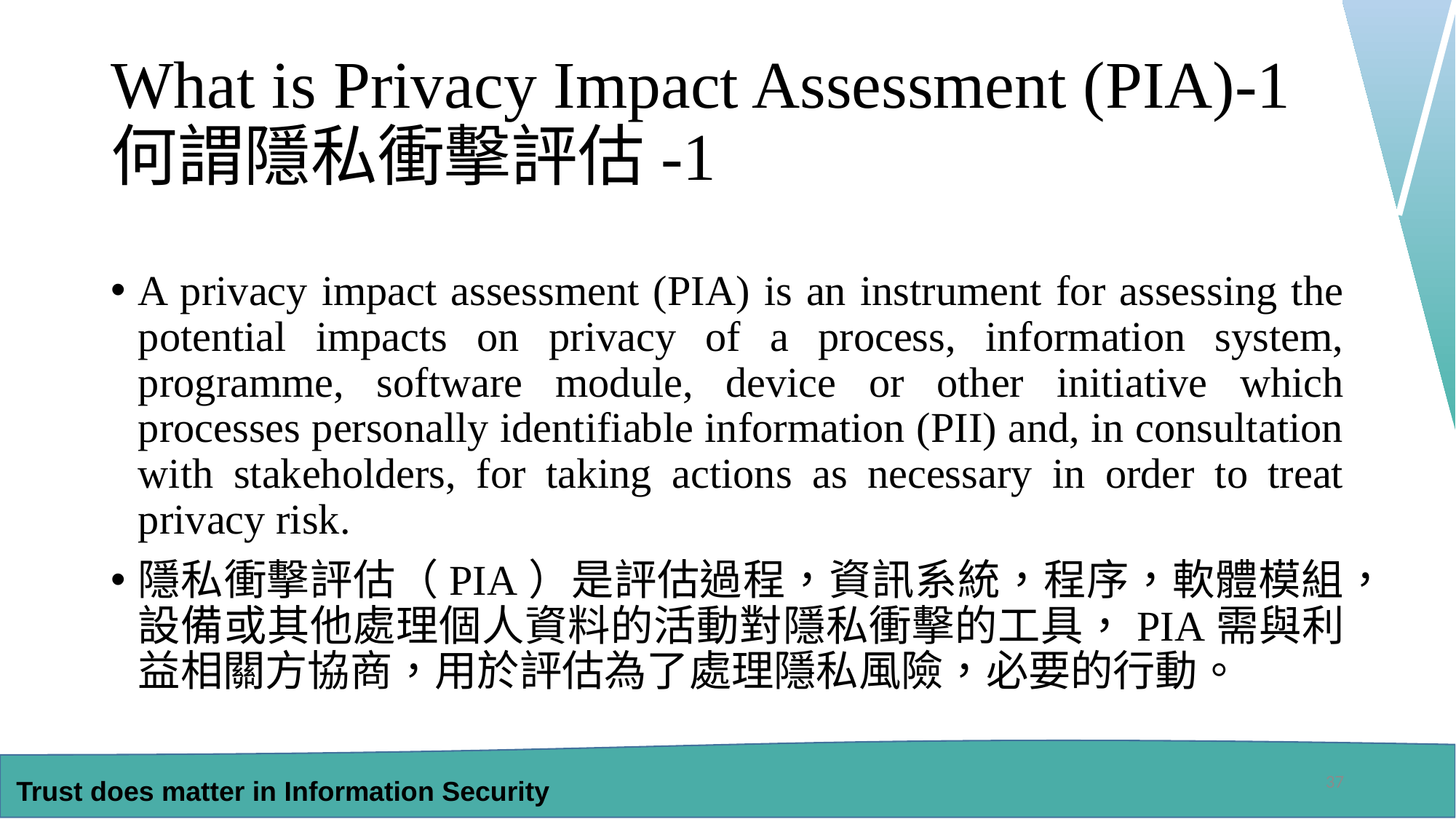

# What is Privacy Impact Assessment (PIA)-1 何謂隱私衝擊評估-1
A privacy impact assessment (PIA) is an instrument for assessing the potential impacts on privacy of a process, information system, programme, software module, device or other initiative which processes personally identifiable information (PII) and, in consultation with stakeholders, for taking actions as necessary in order to treat privacy risk.
隱私衝擊評估（PIA）是評估過程，資訊系統，程序，軟體模組，設備或其他處理個人資料的活動對隱私衝擊的工具，PIA需與利益相關方協商，用於評估為了處理隱私風險，必要的行動。
37